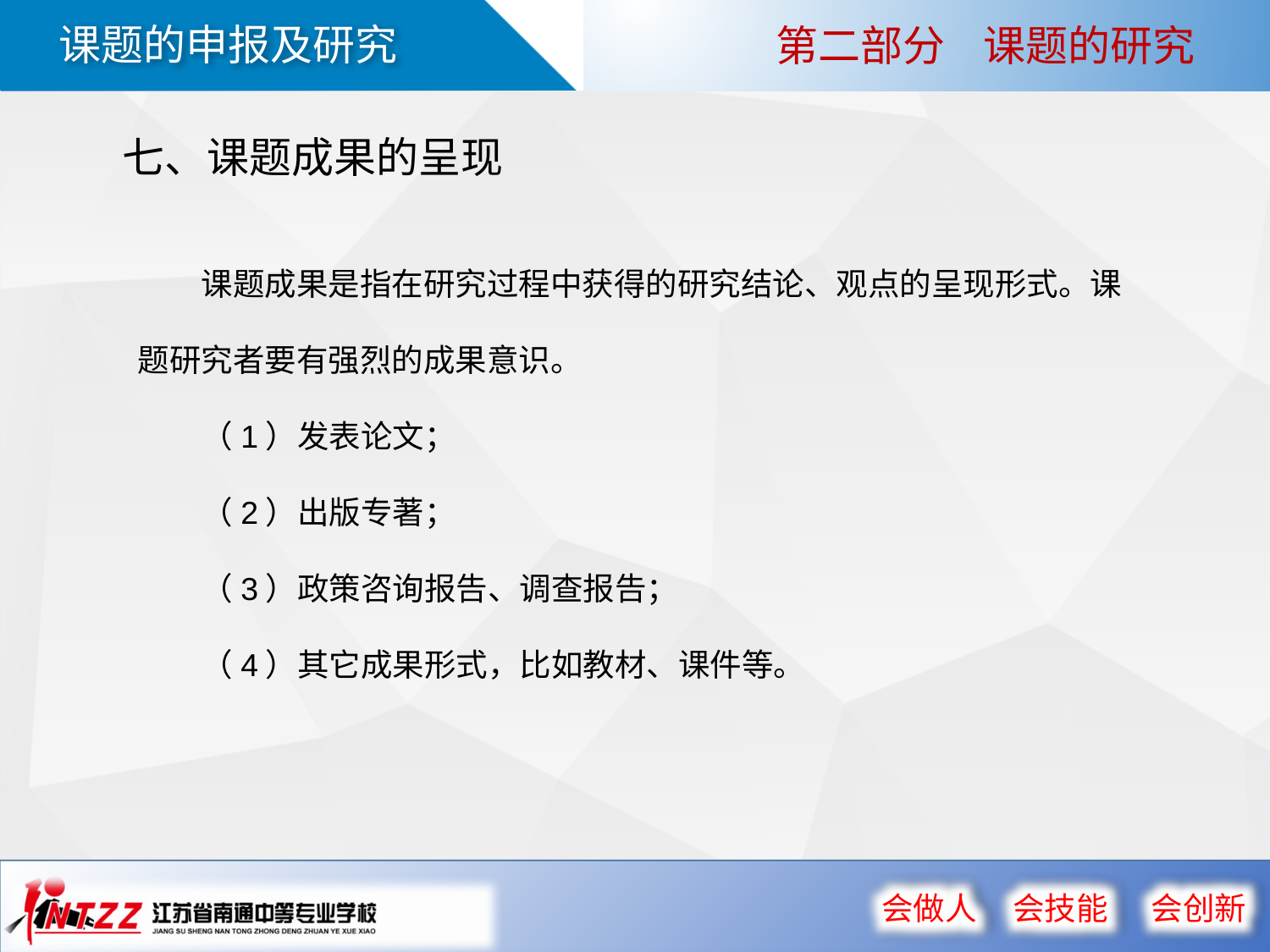

第二部分    课题的研究
七、课题成果的呈现
课题成果是指在研究过程中获得的研究结论、观点的呈现形式。课题研究者要有强烈的成果意识。
（1）发表论文；
（2）出版专著；
（3）政策咨询报告、调查报告；
（4）其它成果形式，比如教材、课件等。